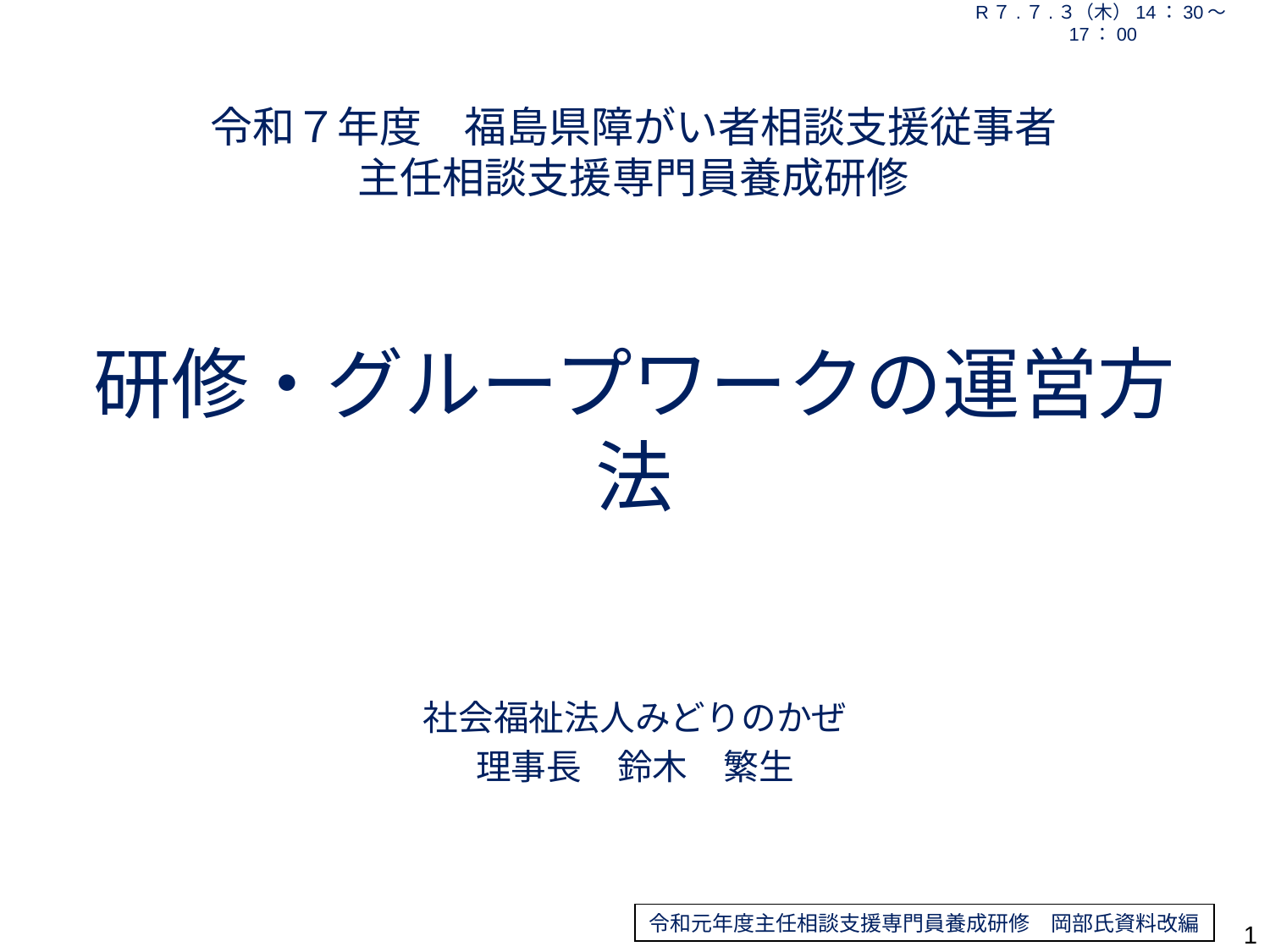

R７.７.３（木）14：30～17：00
# 令和７年度　福島県障がい者相談支援従事者 主任相談支援専門員養成研修
研修・グループワークの運営方法
社会福祉法人みどりのかぜ
理事長　鈴木　繁生
令和元年度主任相談支援専門員養成研修　岡部氏資料改編
1